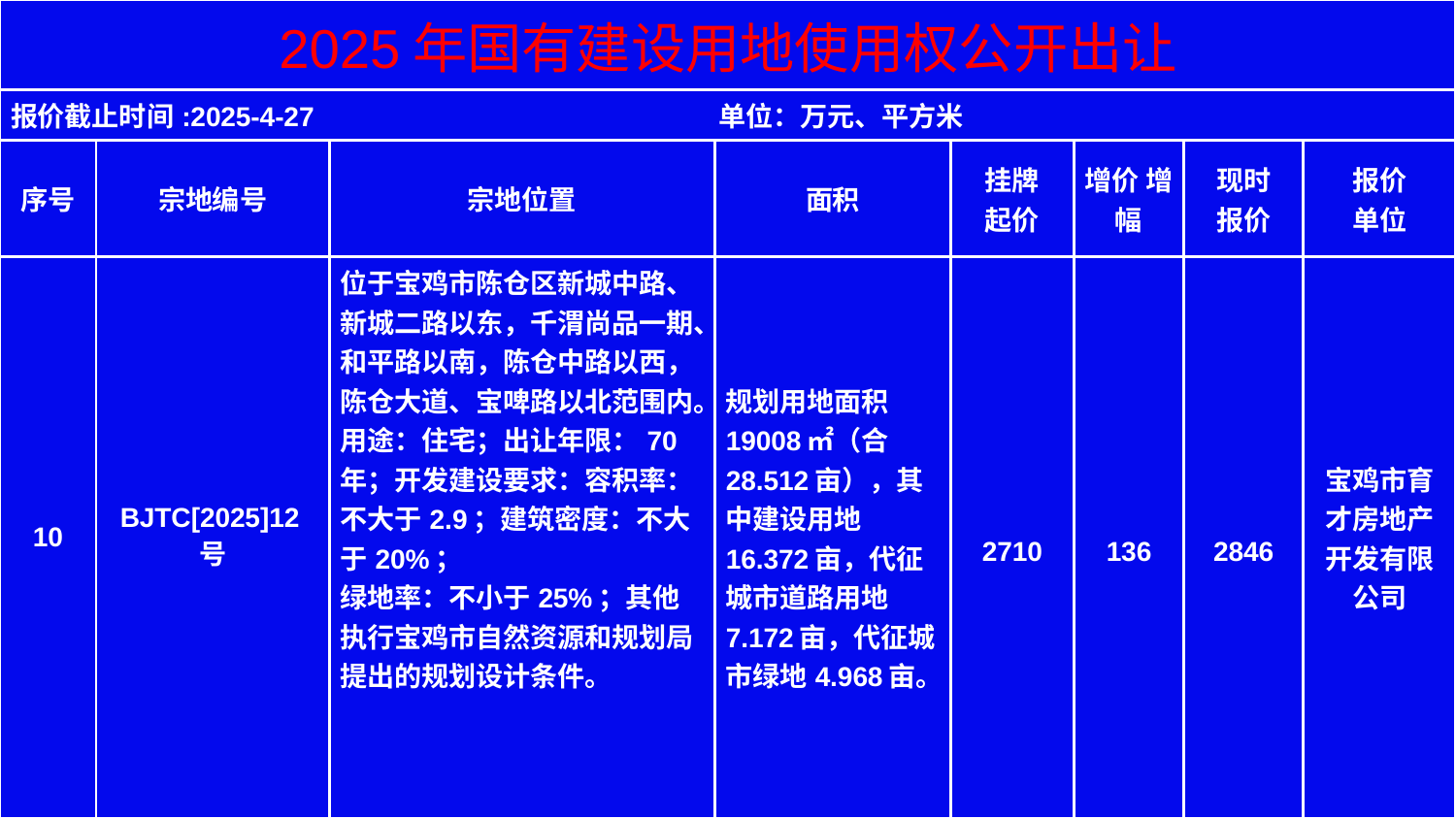

| 2025年国有建设用地使用权公开出让 |  |  |  |  |  |  |  |
| --- | --- | --- | --- | --- | --- | --- | --- |
| 报价截止时间:2025-4-27 单位：万元、平方米 |  |  |  |  |  |  |  |
| 序号 | 宗地编号 | 宗地位置 | 面积 | 挂牌 起价 | 增价 增幅 | 现时 报价 | 报价 单位 |
| 10 | BJTC[2025]12号 | 位于宝鸡市陈仓区新城中路、新城二路以东，千渭尚品一期、和平路以南，陈仓中路以西，陈仓大道、宝啤路以北范围内。用途：住宅；出让年限：70年；开发建设要求：容积率：不大于2.9；建筑密度：不大于20%； 绿地率：不小于25%；其他执行宝鸡市自然资源和规划局提出的规划设计条件。 | 规划用地面积19008㎡（合28.512亩），其中建设用地16.372亩，代征城市道路用地7.172亩，代征城市绿地4.968亩。 | 2710 | 136 | 2846 | 宝鸡市育才房地产开发有限公司 |
| 宝鸡市自然资源和规划局 宝鸡市公共资源交易中心 |  |  |  |  |  |  |  |